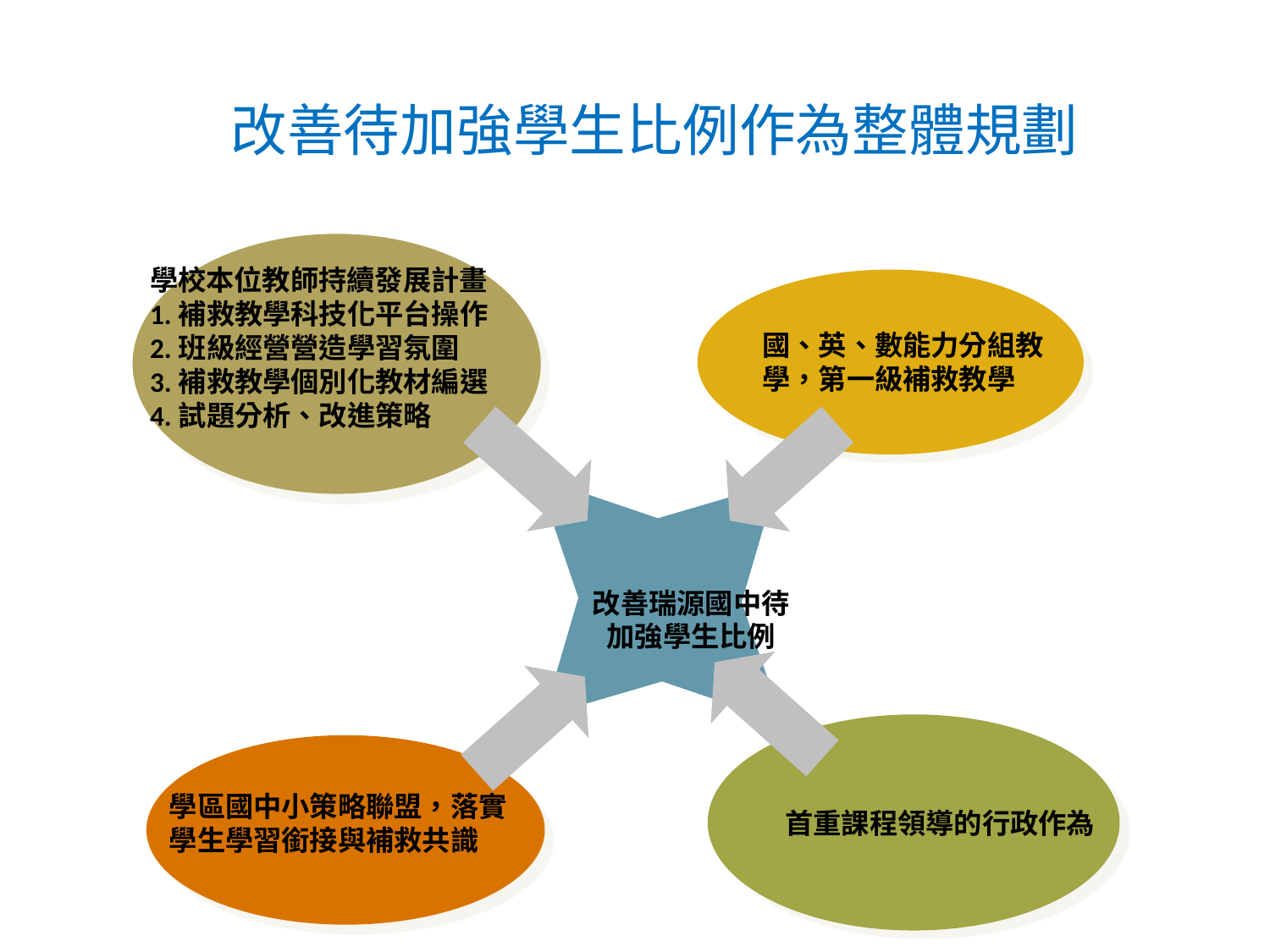

# 改善待加強學生比例作為整體規劃

學校本位教師持續發展計畫
1.補救教學科技化平台操作
2.班級經營營造學習氛圍
3.補救教學個別化教材編選
4.試題分析、改進策略

國、英、數能力分組教學，第一級補救教學
改善瑞源國中待
加強學生比例
學區國中小策略聯盟，落實學生學習銜接與補救共識
首重課程領導的行政作為